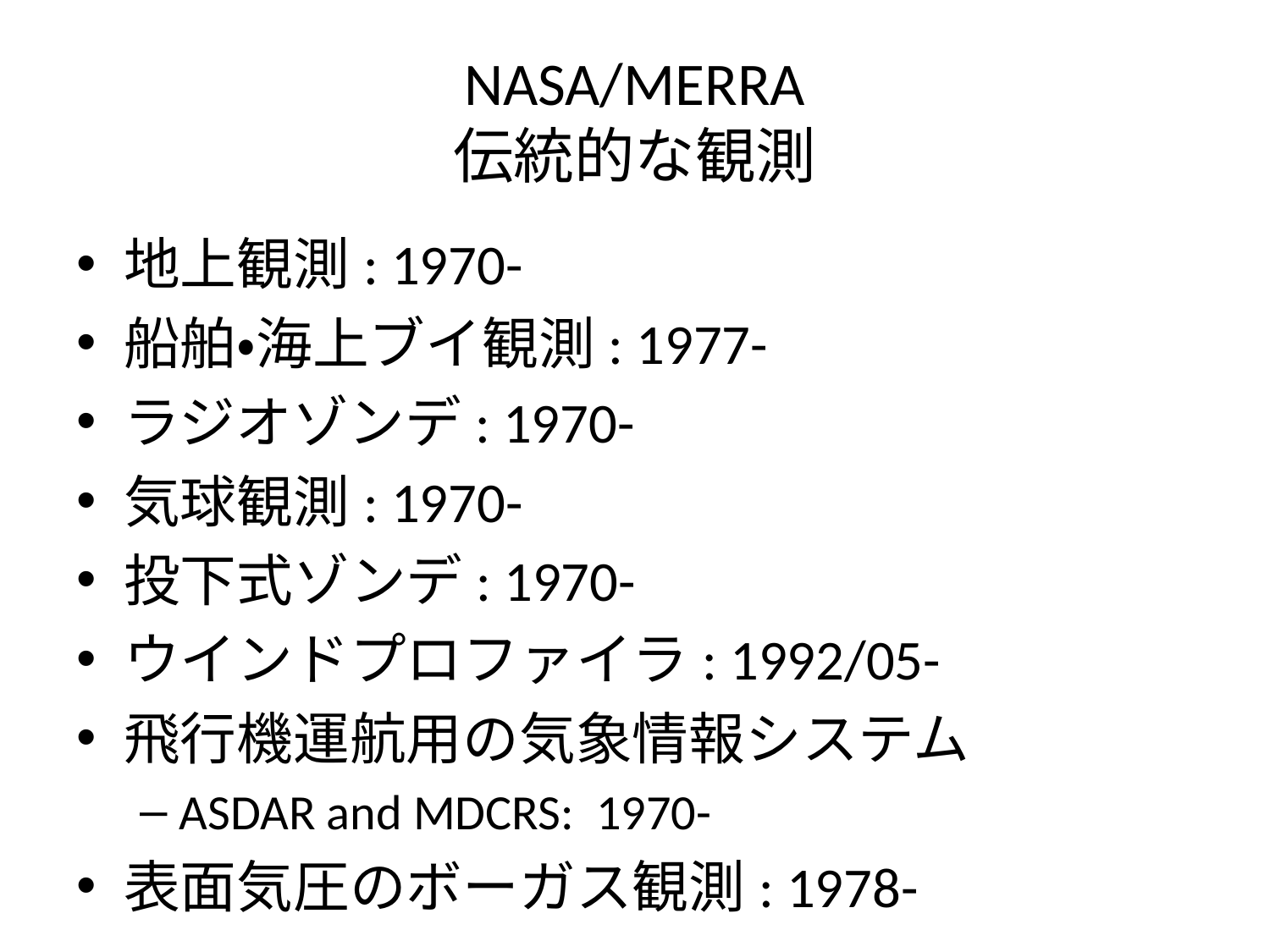

# NASA/MERRA 伝統的な観測
地上観測: 1970-
船舶・海上ブイ観測: 1977-
ラジオゾンデ: 1970-
気球観測: 1970-
投下式ゾンデ: 1970-
ウインドプロファイラ: 1992/05-
飛行機運航用の気象情報システム
ASDAR and MDCRS:  1970-
表面気圧のボーガス観測: 1978-